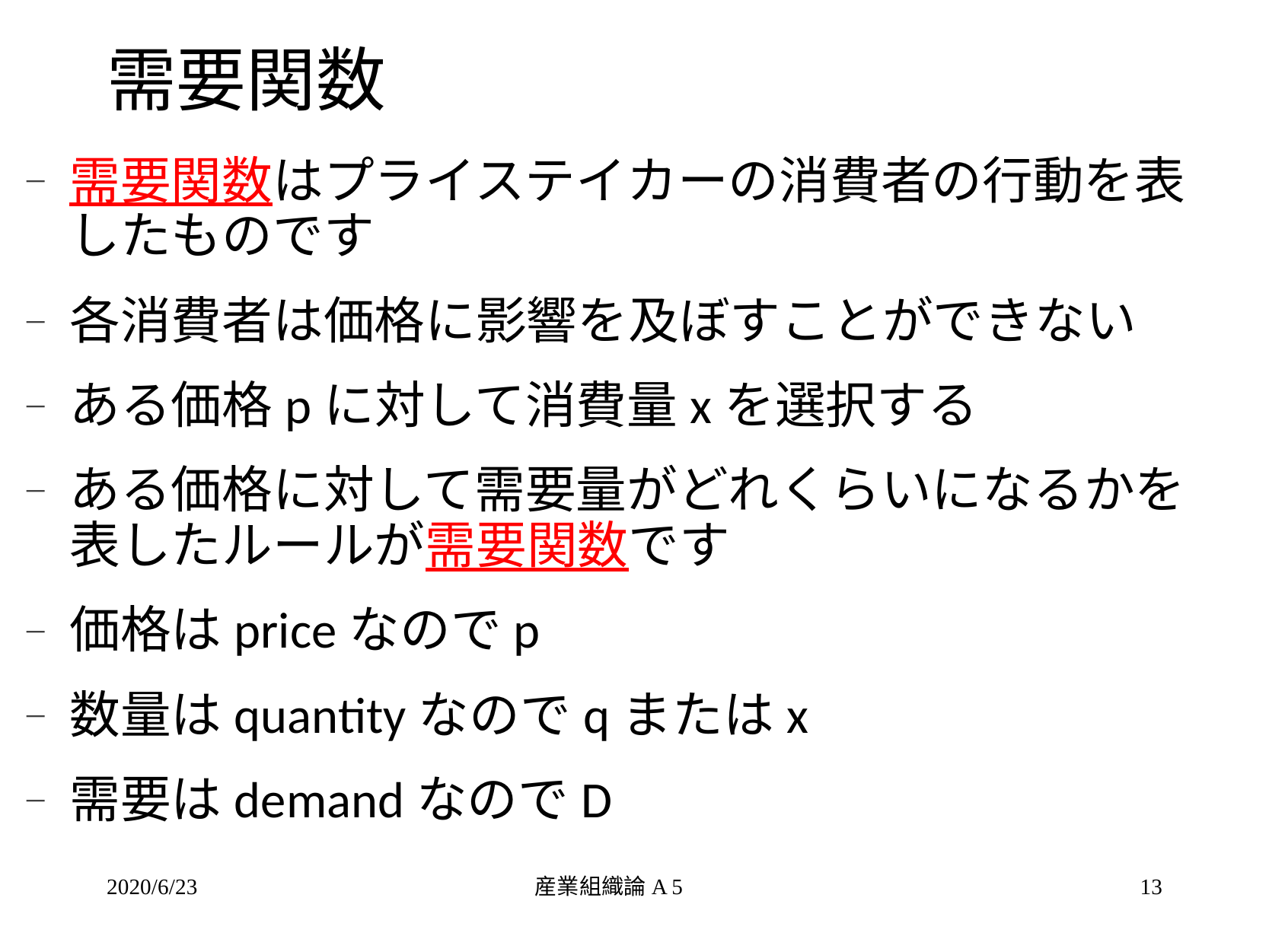

# 需要関数
需要関数はプライステイカーの消費者の行動を表したものです
各消費者は価格に影響を及ぼすことができない
ある価格pに対して消費量xを選択する
ある価格に対して需要量がどれくらいになるかを表したルールが需要関数です
価格はpriceなのでp
数量はquantityなのでqまたはx
需要はdemandなのでD
2020/6/23
産業組織論A 5
13